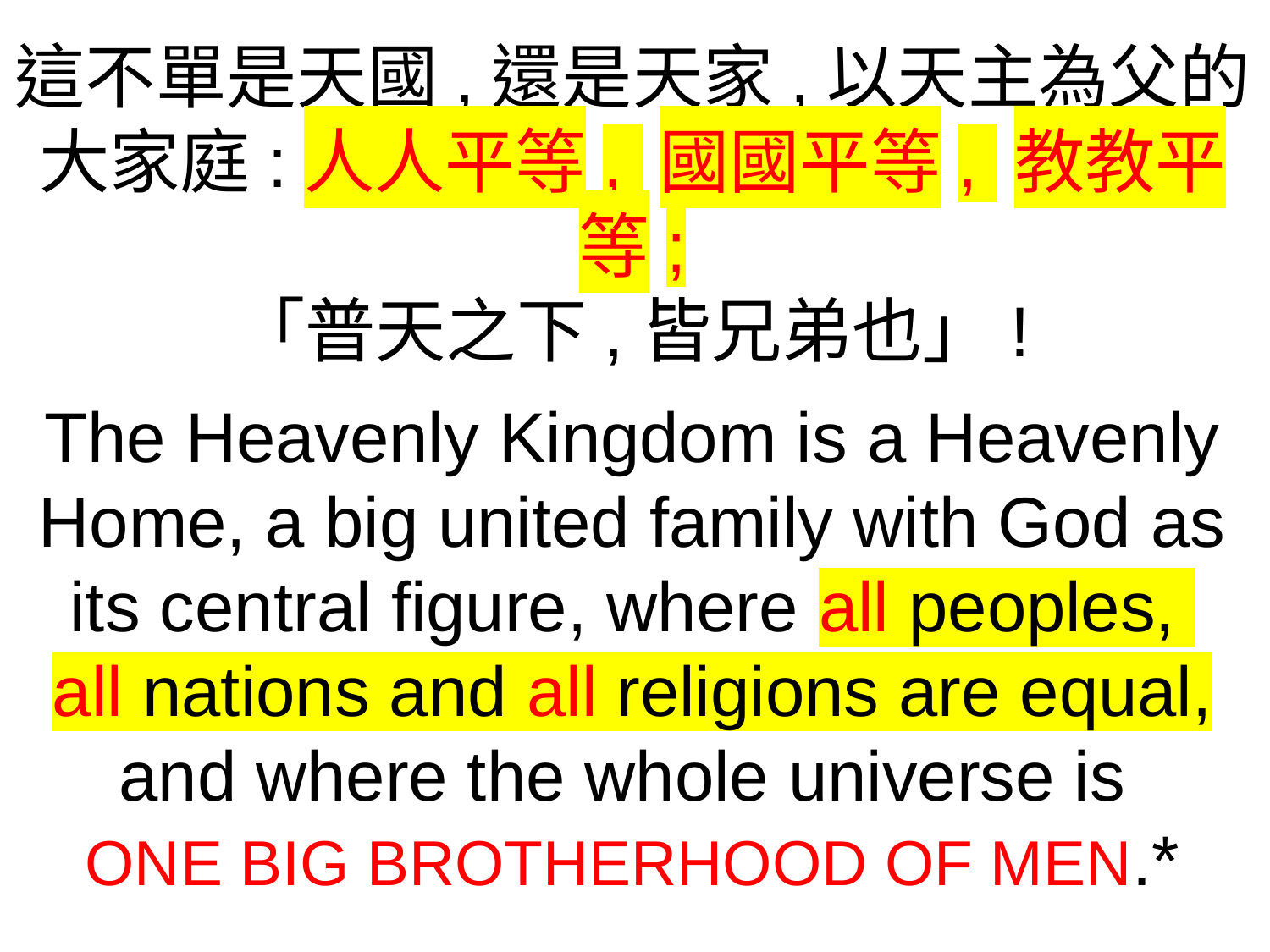

這不單是天國,還是天家,以天主為父的
大家庭:人人平等, 國國平等, 教教平等;
「普天之下,皆兄弟也」!
The Heavenly Kingdom is a Heavenly Home, a big united family with God as its central figure, where all peoples,
all nations and all religions are equal, and where the whole universe is
ONE BIG BROTHERHOOD OF MEN.*